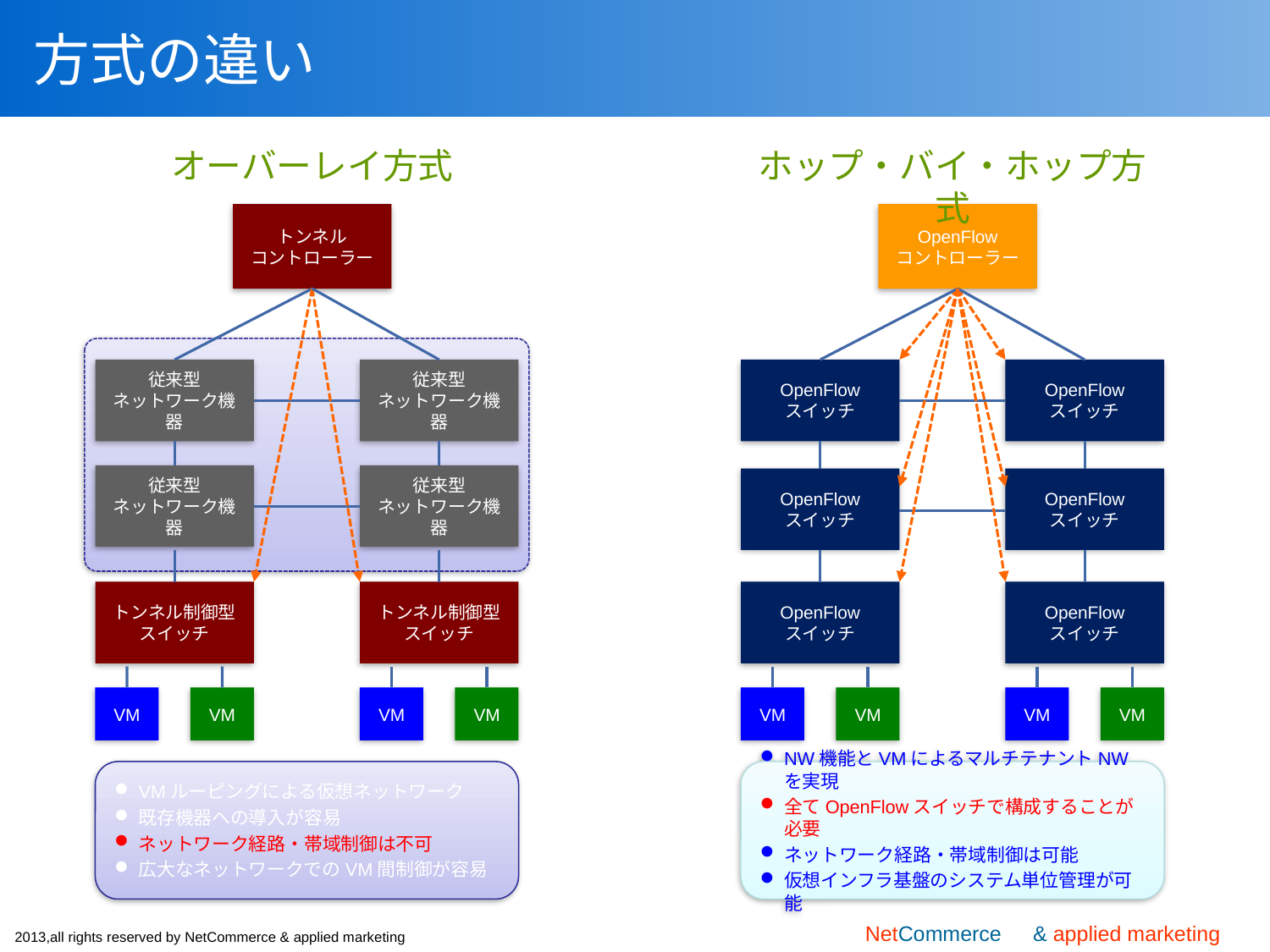

# 方式の違い
オーバーレイ方式
ホップ・バイ・ホップ方式
トンネル
コントローラー
OpenFlow
コントローラー

従来型
ネットワーク機器
従来型
ネットワーク機器
OpenFlow
スイッチ
OpenFlow
スイッチ
従来型
ネットワーク機器
従来型
ネットワーク機器
OpenFlow
スイッチ
OpenFlow
スイッチ
トンネル制御型
スイッチ
トンネル制御型
スイッチ
OpenFlow
スイッチ
OpenFlow
スイッチ
VM
VM
VM
VM
VM
VM
VM
VM
VMルーピングによる仮想ネットワーク
既存機器への導入が容易
ネットワーク経路・帯域制御は不可
広大なネットワークでのVM間制御が容易
NW機能とVMによるマルチテナントNWを実現
全てOpenFlowスイッチで構成することが必要
ネットワーク経路・帯域制御は可能
仮想インフラ基盤のシステム単位管理が可能